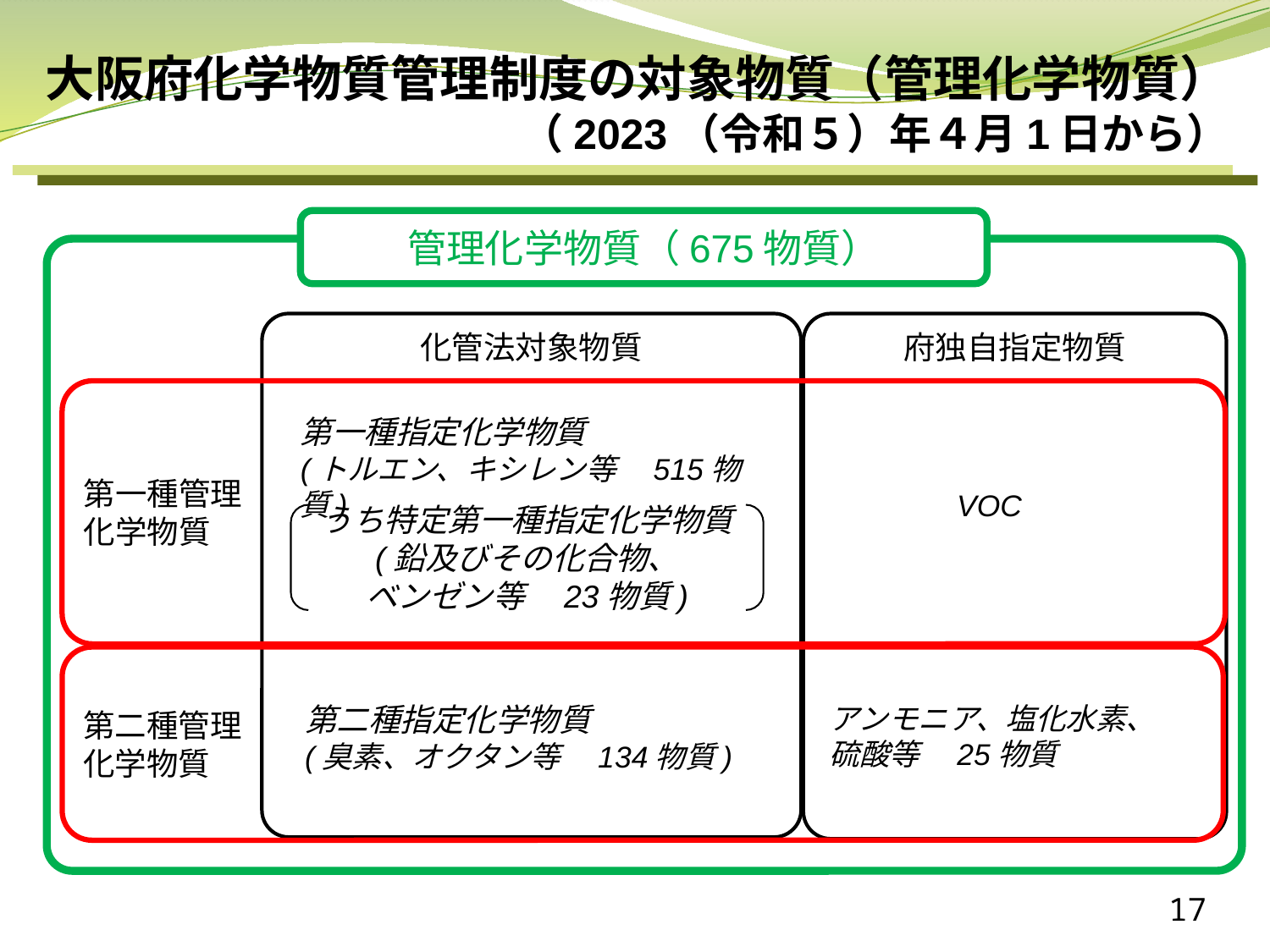

大阪府化学物質管理制度の対象物質（管理化学物質）
（2023（令和５）年４月1日から）

管理化学物質（675物質）

化管法対象物質
府独自指定物質
第一種管理
化学物質

第一種指定化学物質
(トルエン、キシレン等　515物質)
VOC
うち特定第一種指定化学物質
(鉛及びその化合物、
ベンゼン等　23物質)
第二種管理
化学物質
第二種指定化学物質
(臭素、オクタン等　134物質)

アンモニア、塩化水素、
硫酸等　25物質
17